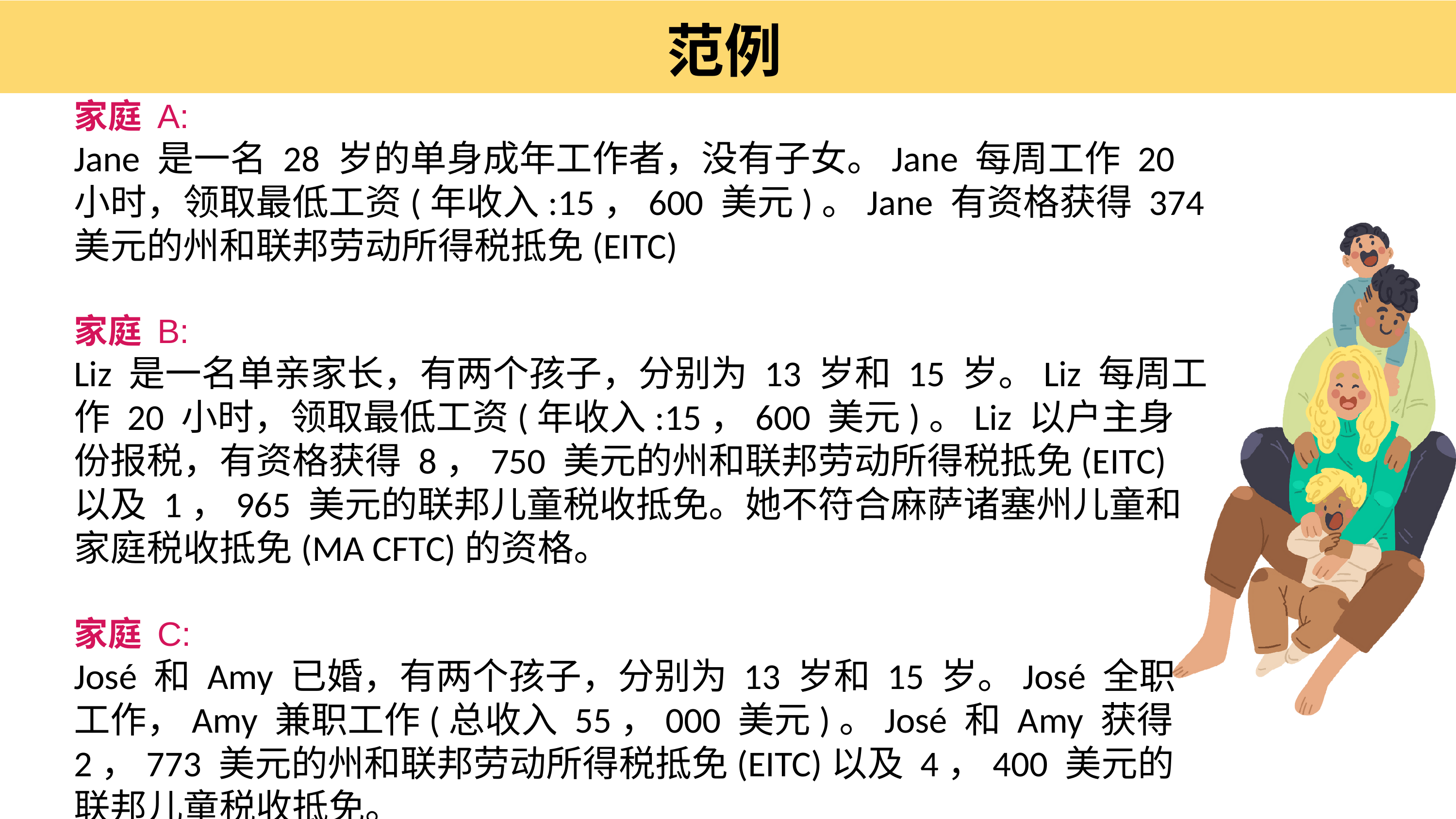

范例
家庭 A:
Jane 是一名 28 岁的单身成年工作者，没有子女。Jane 每周工作 20 小时，领取最低工资(年收入:15，600 美元)。Jane 有资格获得 374 美元的州和联邦劳动所得税抵免(EITC)

家庭 B:
Liz 是一名单亲家长，有两个孩子，分别为 13 岁和 15 岁。Liz 每周工作 20 小时，领取最低工资(年收入:15，600 美元)。Liz 以户主身份报税，有资格获得 8，750 美元的州和联邦劳动所得税抵免(EITC)以及 1，965 美元的联邦儿童税收抵免。她不符合麻萨诸塞州儿童和家庭税收抵免(MA CFTC)的资格。

家庭 C:
José 和 Amy 已婚，有两个孩子，分别为 13 岁和 15 岁。José 全职工作，Amy 兼职工作(总收入 55，000 美元)。José 和 Amy 获得 2，773 美元的州和联邦劳动所得税抵免(EITC)以及 4，400 美元的联邦儿童税收抵免。